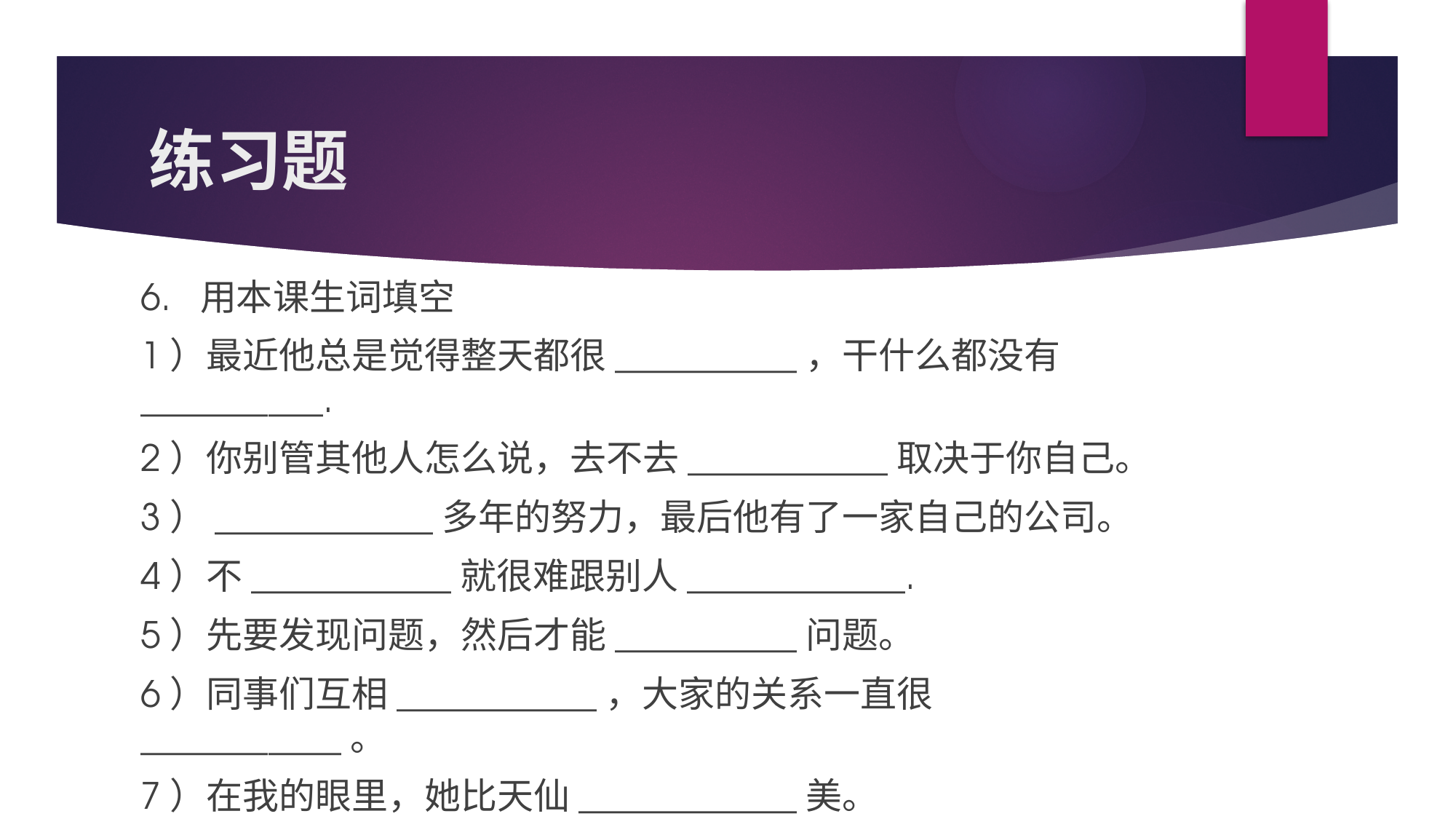

# 练习题
6.  用本课生词填空
1）最近他总是觉得整天都很__________，干什么都没有__________.
2）你别管其他人怎么说，去不去___________取决于你自己。
3）____________多年的努力，最后他有了一家自己的公司。
4）不___________就很难跟别人____________.
5）先要发现问题，然后才能__________问题。
6）同事们互相___________，大家的关系一直很___________。
7）在我的眼里，她比天仙____________美。